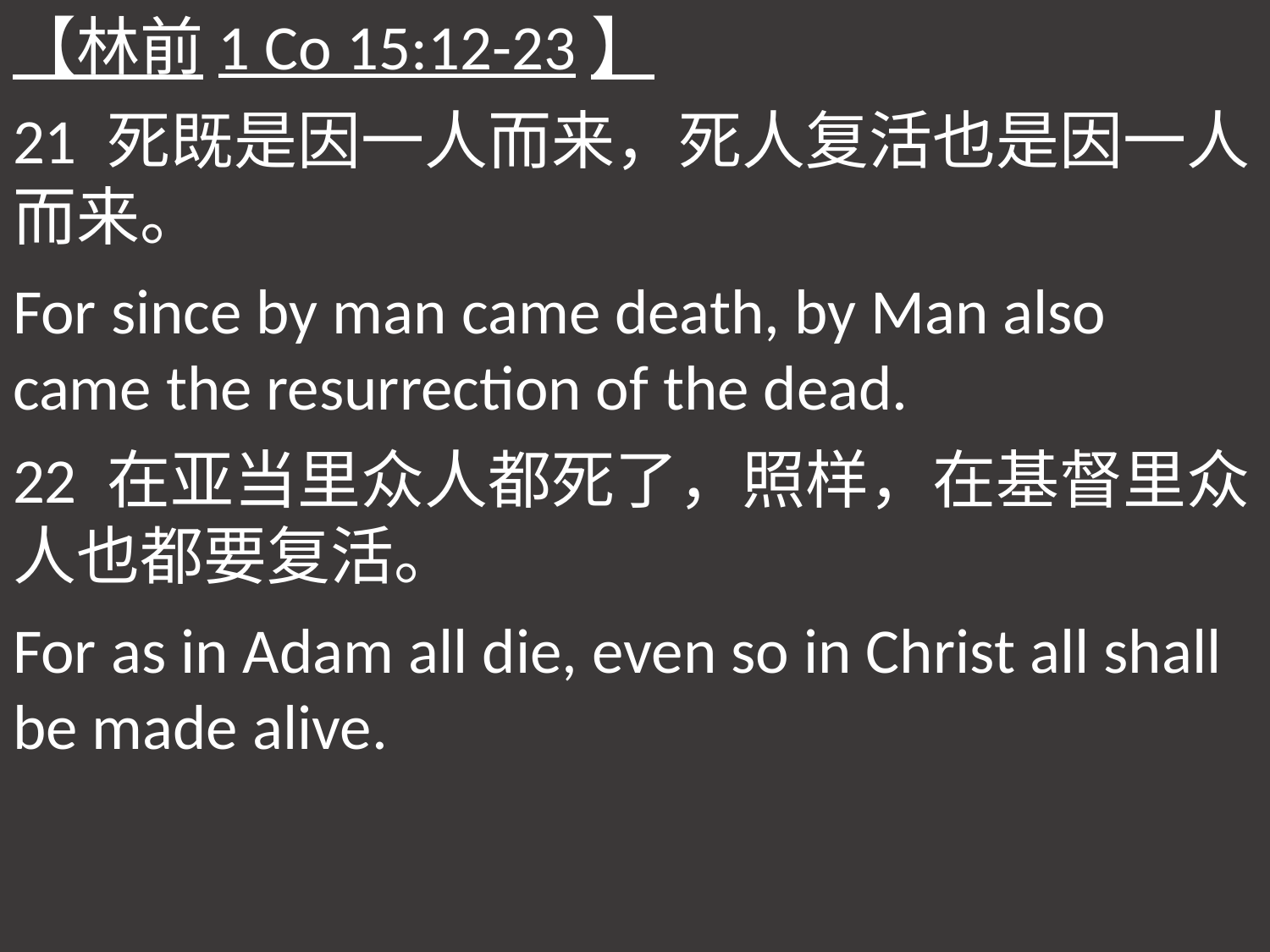

【林前1 Co 15:12-23】
21 死既是因一人而来，死人复活也是因一人而来。
For since by man came death, by Man also came the resurrection of the dead.
22 在亚当里众人都死了，照样，在基督里众人也都要复活。
For as in Adam all die, even so in Christ all shall be made alive.